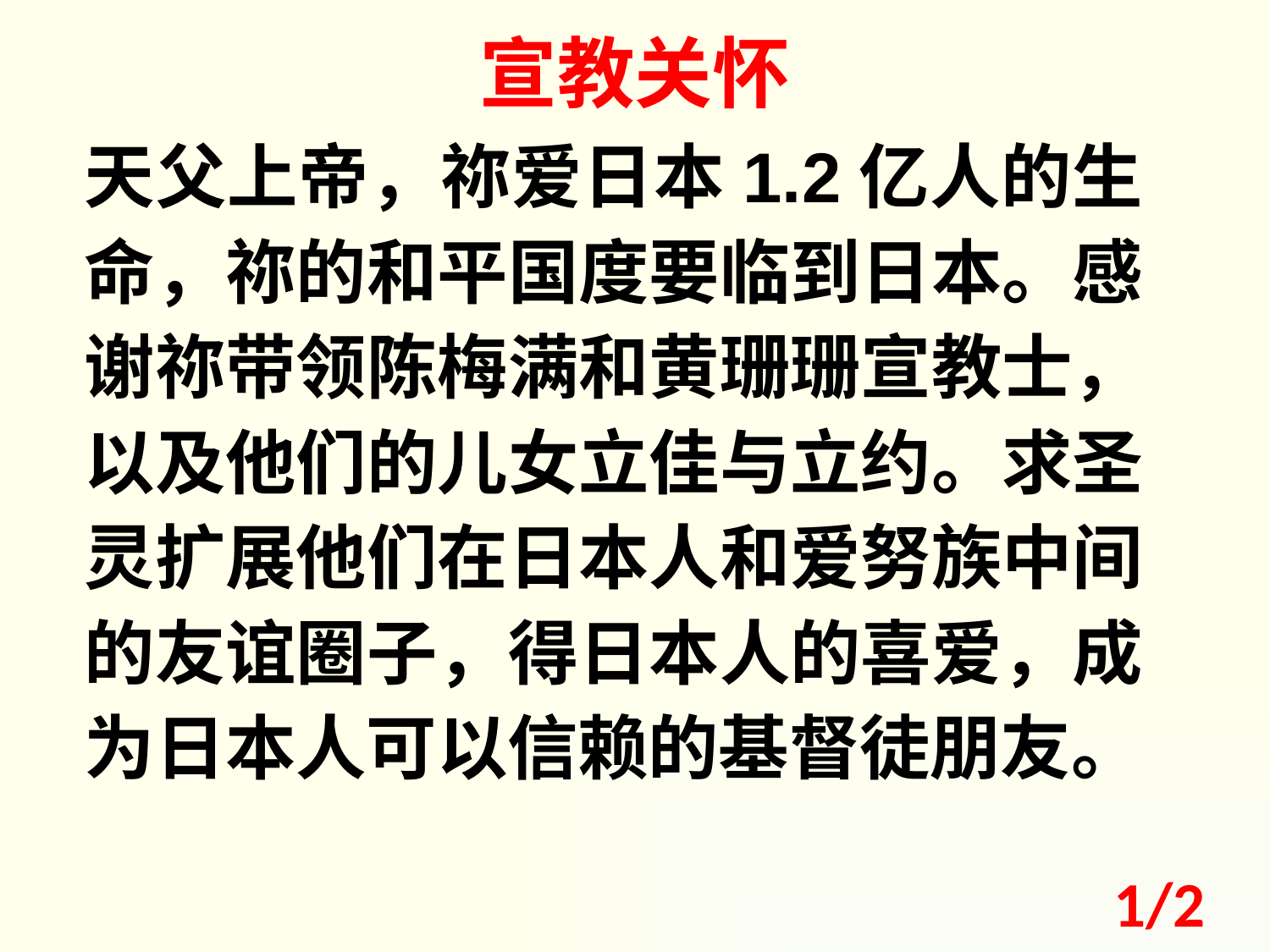

宣教关怀
天父上帝，祢爱日本1.2亿人的生命，祢的和平国度要临到日本。感谢祢带领陈梅满和黄珊珊宣教士，以及他们的儿女立佳与立约。求圣灵扩展他们在日本人和爱努族中间的友谊圈子，得日本人的喜爱，成为日本人可以信赖的基督徒朋友。
1/2